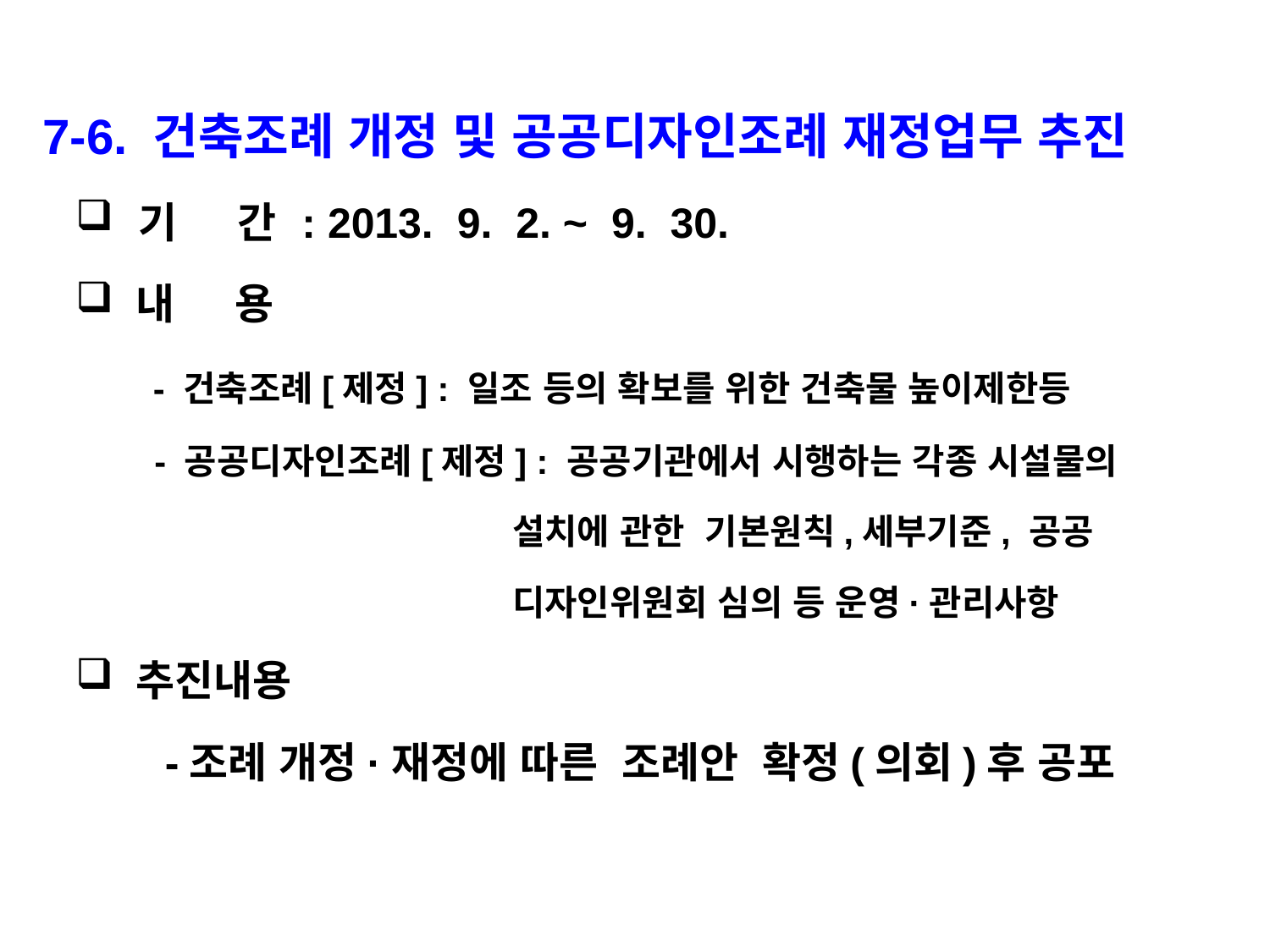

7-6. 건축조례 개정 및 공공디자인조례 재정업무 추진
 기    간 : 2013.  9.  2. ~  9.  30.
 내    용
    - 건축조례[제정] : 일조 등의 확보를 위한 건축물 높이제한등
     - 공공디자인조례[제정] : 공공기관에서 시행하는 각종 시설물의
                                        설치에 관한  기본원칙,세부기준, 공공
                                        디자인위원회 심의 등 운영·관리사항
 추진내용
     -조례 개정·재정에 따른  조례안  확정(의회)후 공포